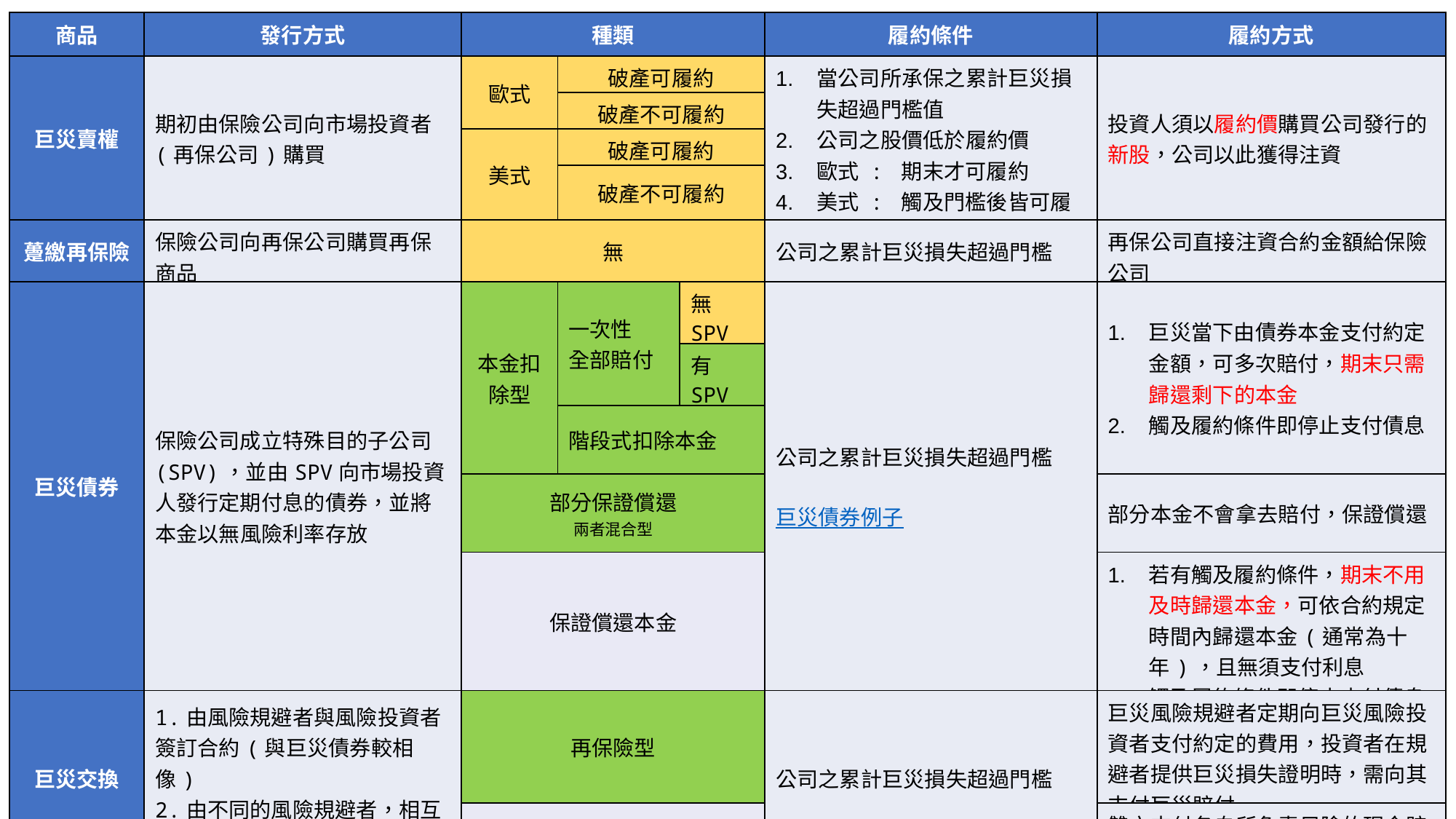

| 商品 | 發行方式 | 種類 |  |  | 履約條件 | 履約方式 |
| --- | --- | --- | --- | --- | --- | --- |
| 巨災賣權 | 期初由保險公司向市場投資者(再保公司)購買 | 歐式 | 破產可履約 |  | 當公司所承保之累計巨災損失超過門檻值 公司之股價低於履約價 歐式 : 期末才可履約 美式 : 觸及門檻後皆可履約 | 投資人須以履約價購買公司發行的新股，公司以此獲得注資 |
|  |  |  | 破產不可履約 |  |  |  |
|  |  | 美式 | 破產可履約 |  |  |  |
|  |  |  | 破產不可履約 |  |  |  |
| 躉繳再保險 | 保險公司向再保公司購買再保商品 | 無 |  |  | 公司之累計巨災損失超過門檻 | 再保公司直接注資合約金額給保險公司 |
| 巨災債券 | 保險公司成立特殊目的子公司(SPV)，並由SPV向市場投資人發行定期付息的債券，並將本金以無風險利率存放 | 本金扣除型 | 一次性 全部賠付 | 無SPV | 公司之累計巨災損失超過門檻 巨災債券例子 | 巨災當下由債券本金支付約定金額，可多次賠付，期末只需歸還剩下的本金 觸及履約條件即停止支付債息 |
|  |  |  |  | 有SPV |  |  |
|  |  |  | 階段式扣除本金 |  |  |  |
|  |  | 部分保證償還 兩者混合型 |  |  |  | 部分本金不會拿去賠付，保證償還 |
|  |  | 保證償還本金 |  |  |  | 若有觸及履約條件，期末不用及時歸還本金，可依合約規定時間內歸還本金(通常為十年)，且無須支付利息 觸及履約條件即停止支付債息 |
| 巨災交換 | 1.由風險規避者與風險投資者簽訂合約(與巨災債券較相像) 2.由不同的風險規避者，相互交換彼此部分的風險 | 再保險型 |  |  | 公司之累計巨災損失超過門檻 | 巨災風險規避者定期向巨災風險投資者支付約定的費用，投資者在規避者提供巨災損失證明時，需向其支付巨災賠付 |
|  |  | 風險交換型 |  |  |  | 雙方支付各自所負責風險的現金賠付 |